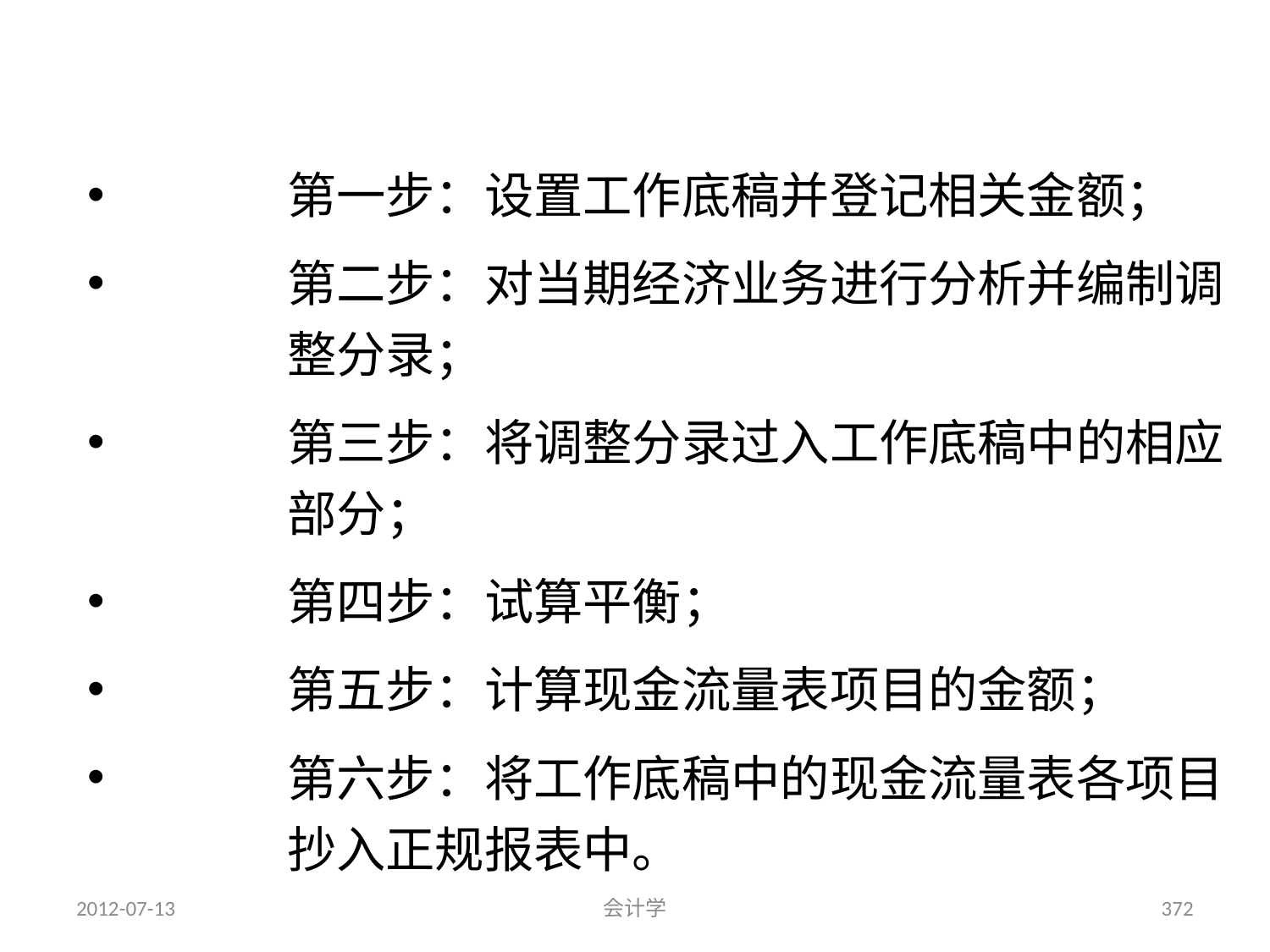

# （三）工作底稿法的编制方法
第一步：设置工作底稿并登记相关金额；
第二步：对当期经济业务进行分析并编制调整分录；
第三步：将调整分录过入工作底稿中的相应部分；
第四步：试算平衡；
第五步：计算现金流量表项目的金额；
第六步：将工作底稿中的现金流量表各项目抄入正规报表中。

2012-07-13
会计学
372